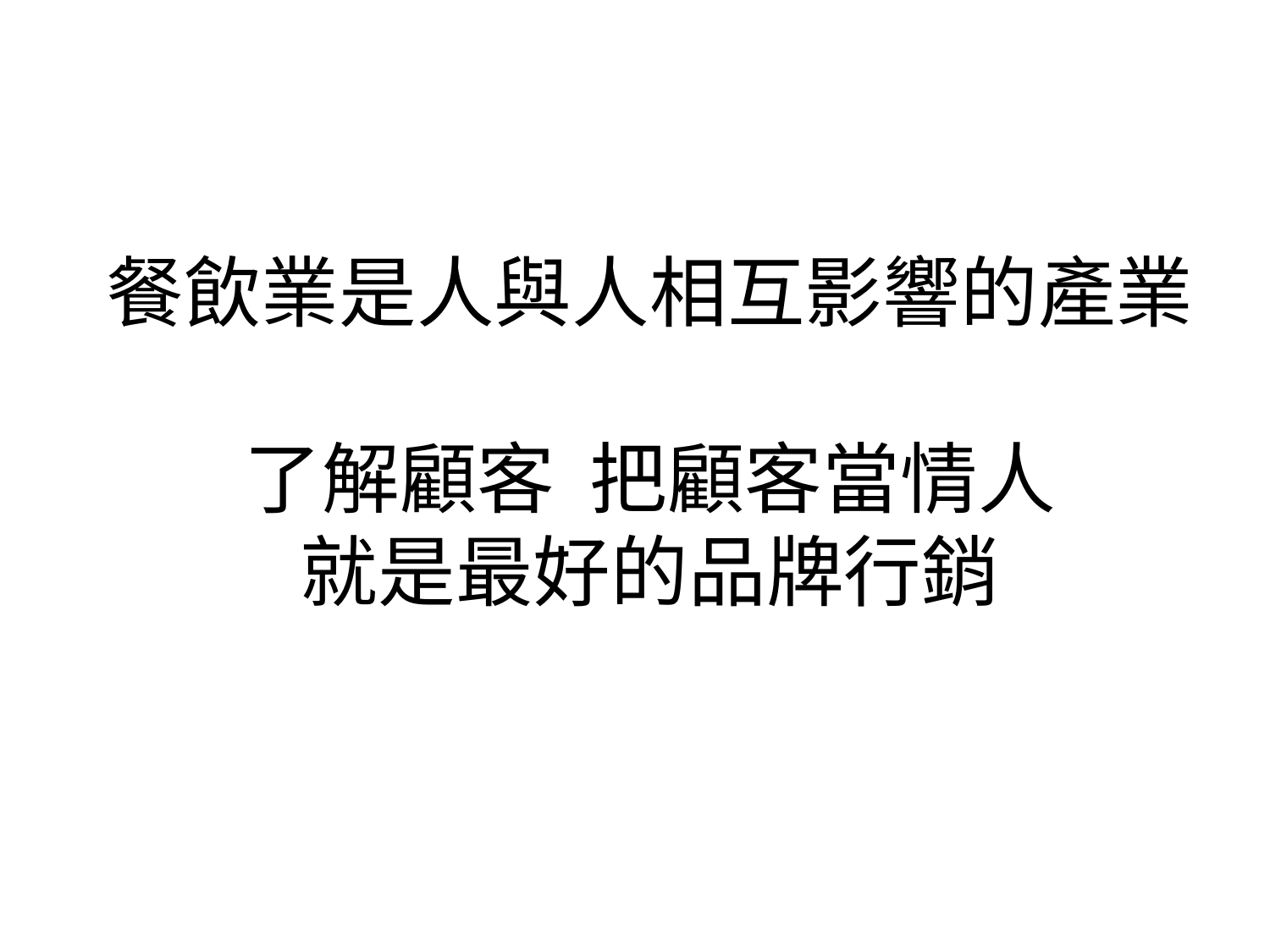

# 餐飲業是人與人相互影響的產業 了解顧客  把顧客當情人 就是最好的品牌行銷